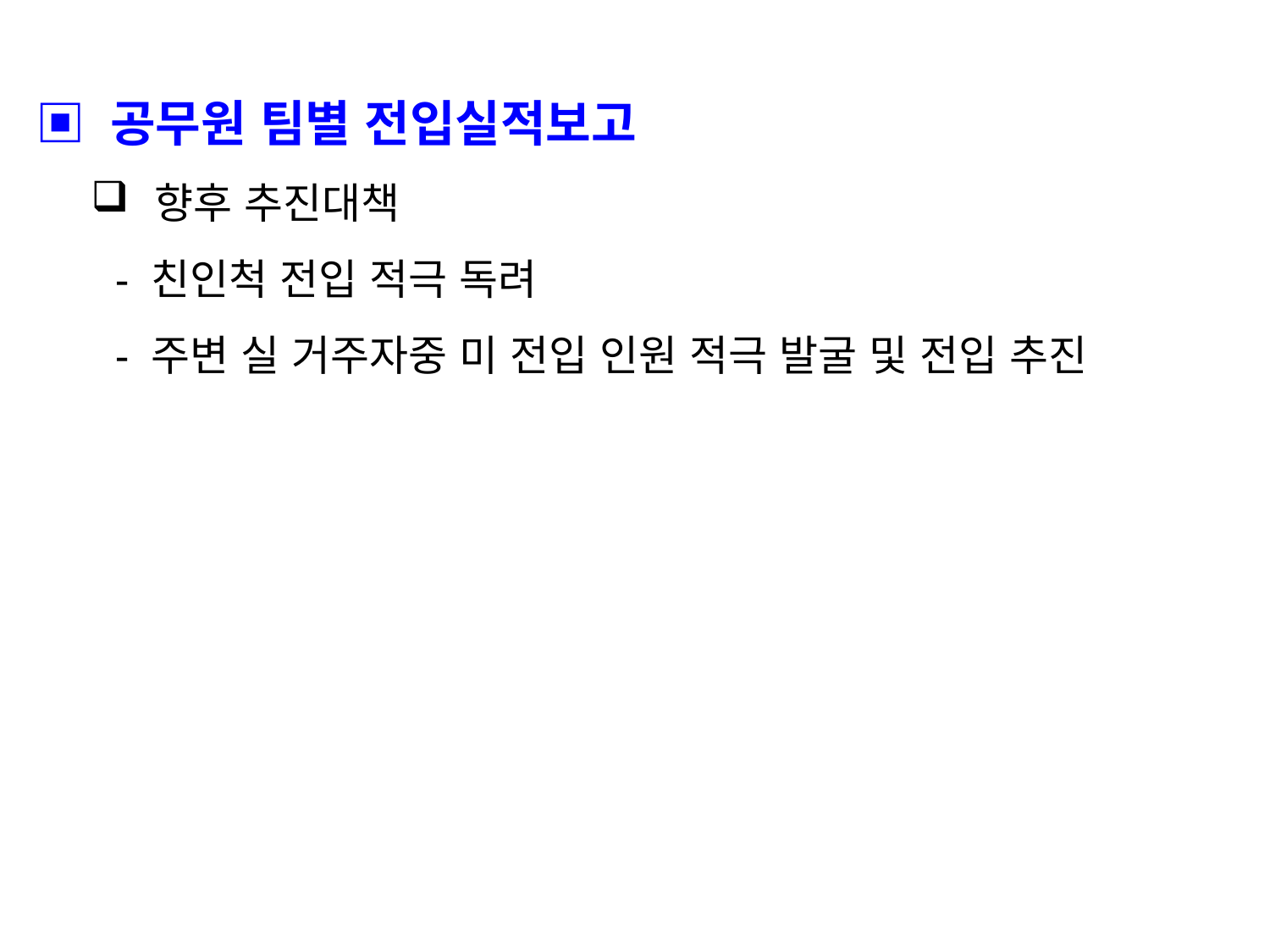

▣ 공무원 팀별 전입실적보고
향후 추진대책
  - 친인척 전입 적극 독려
  - 주변 실 거주자중 미 전입 인원 적극 발굴 및 전입 추진